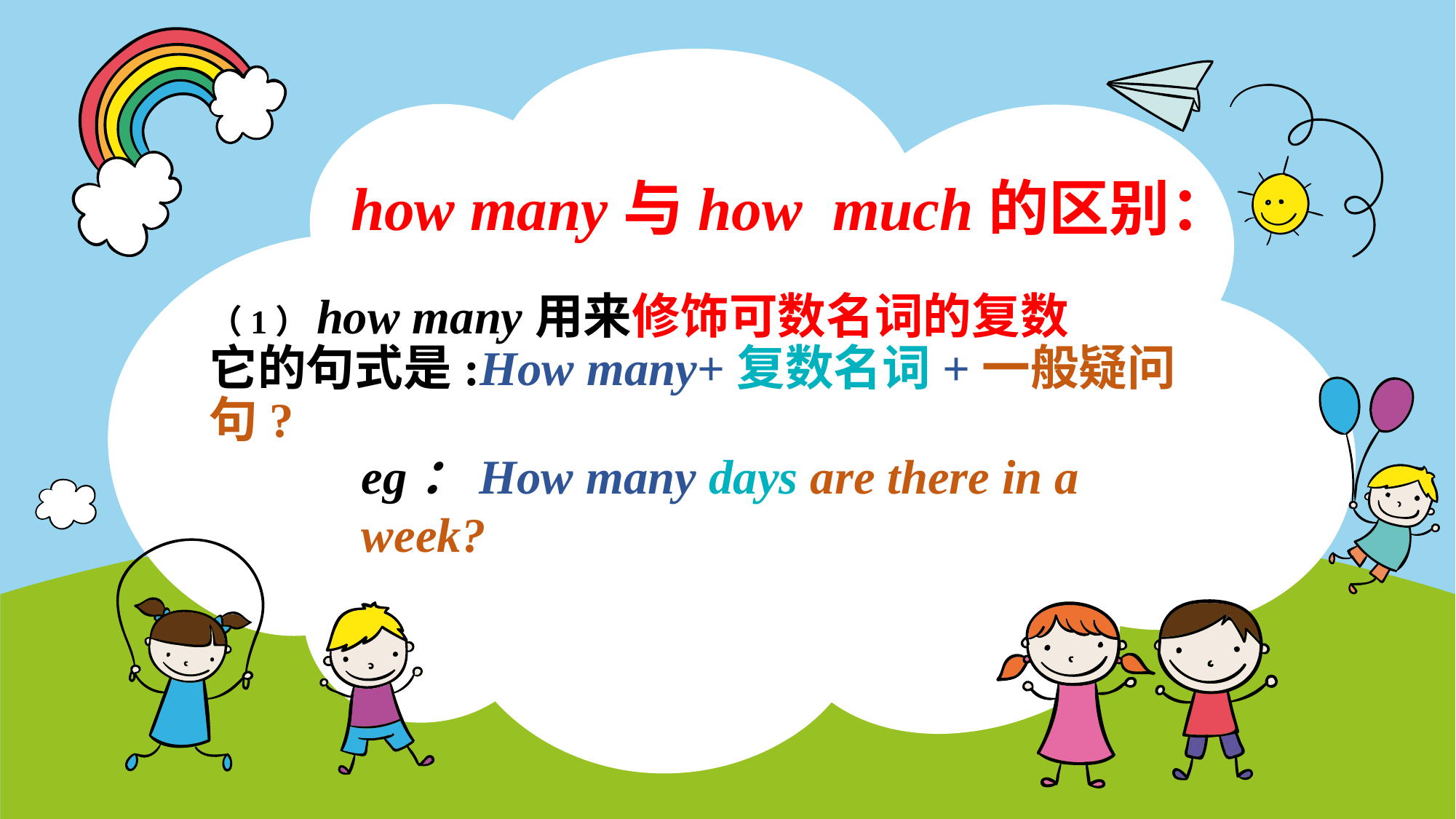

how many与how  much的区别：
（1）how many用来修饰可数名词的复数
它的句式是:How many+复数名词+一般疑问句?

eg：How many days are there in a week?